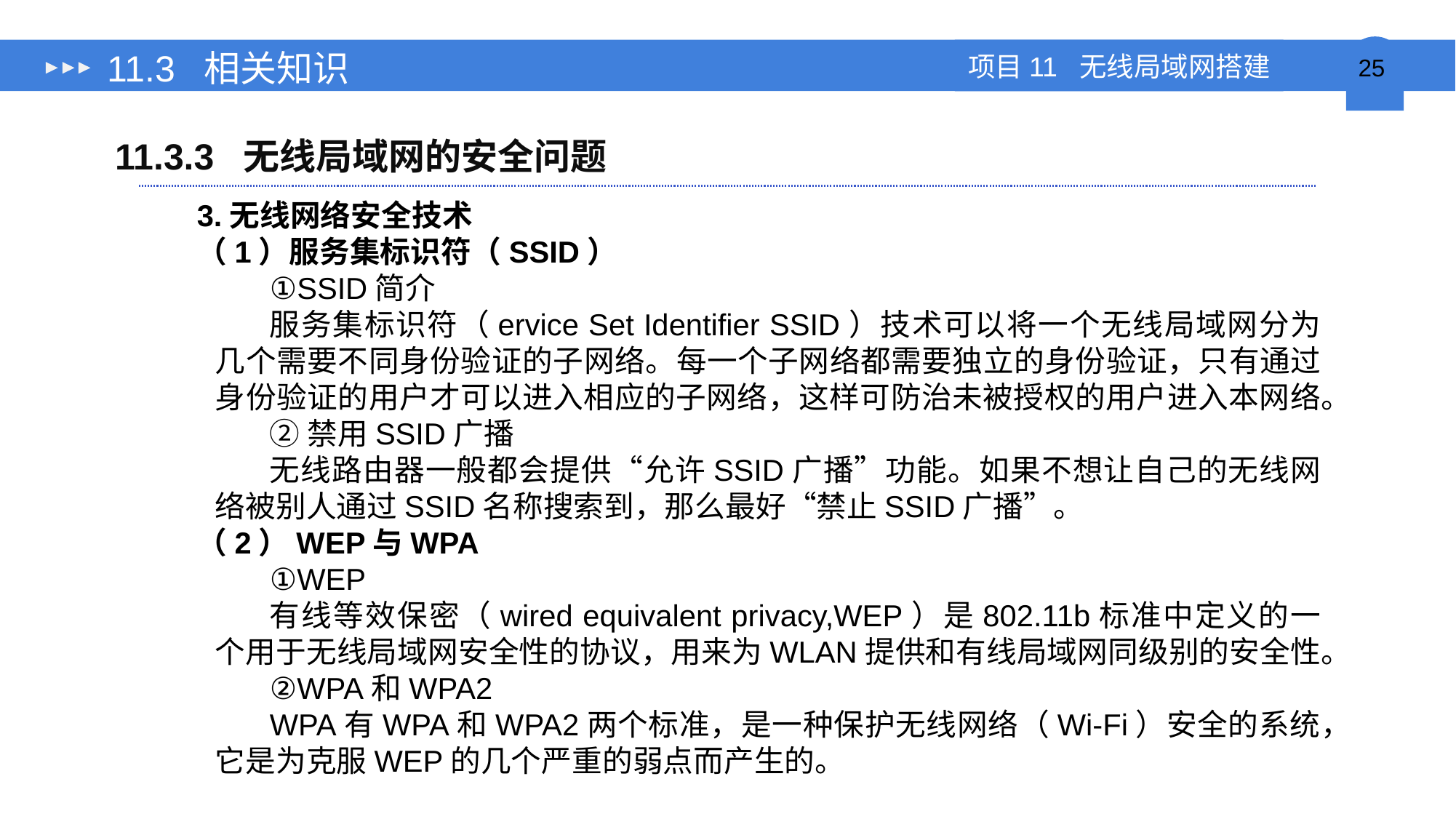

# 11.3  相关知识
11.3.3  无线局域网的安全问题

3.无线网络安全技术
（1）服务集标识符（SSID）
①SSID简介
服务集标识符（ervice Set Identifier SSID）技术可以将一个无线局域网分为几个需要不同身份验证的子网络。每一个子网络都需要独立的身份验证，只有通过身份验证的用户才可以进入相应的子网络，这样可防治未被授权的用户进入本网络。
②禁用SSID广播
无线路由器一般都会提供“允许SSID广播”功能。如果不想让自己的无线网络被别人通过SSID名称搜索到，那么最好“禁止SSID广播”。
（2）WEP与WPA
①WEP
有线等效保密（wired equivalent privacy,WEP）是802.11b标准中定义的一个用于无线局域网安全性的协议，用来为WLAN提供和有线局域网同级别的安全性。
②WPA和WPA2
WPA有WPA和WPA2两个标准，是一种保护无线网络（Wi-Fi）安全的系统，它是为克服WEP的几个严重的弱点而产生的。